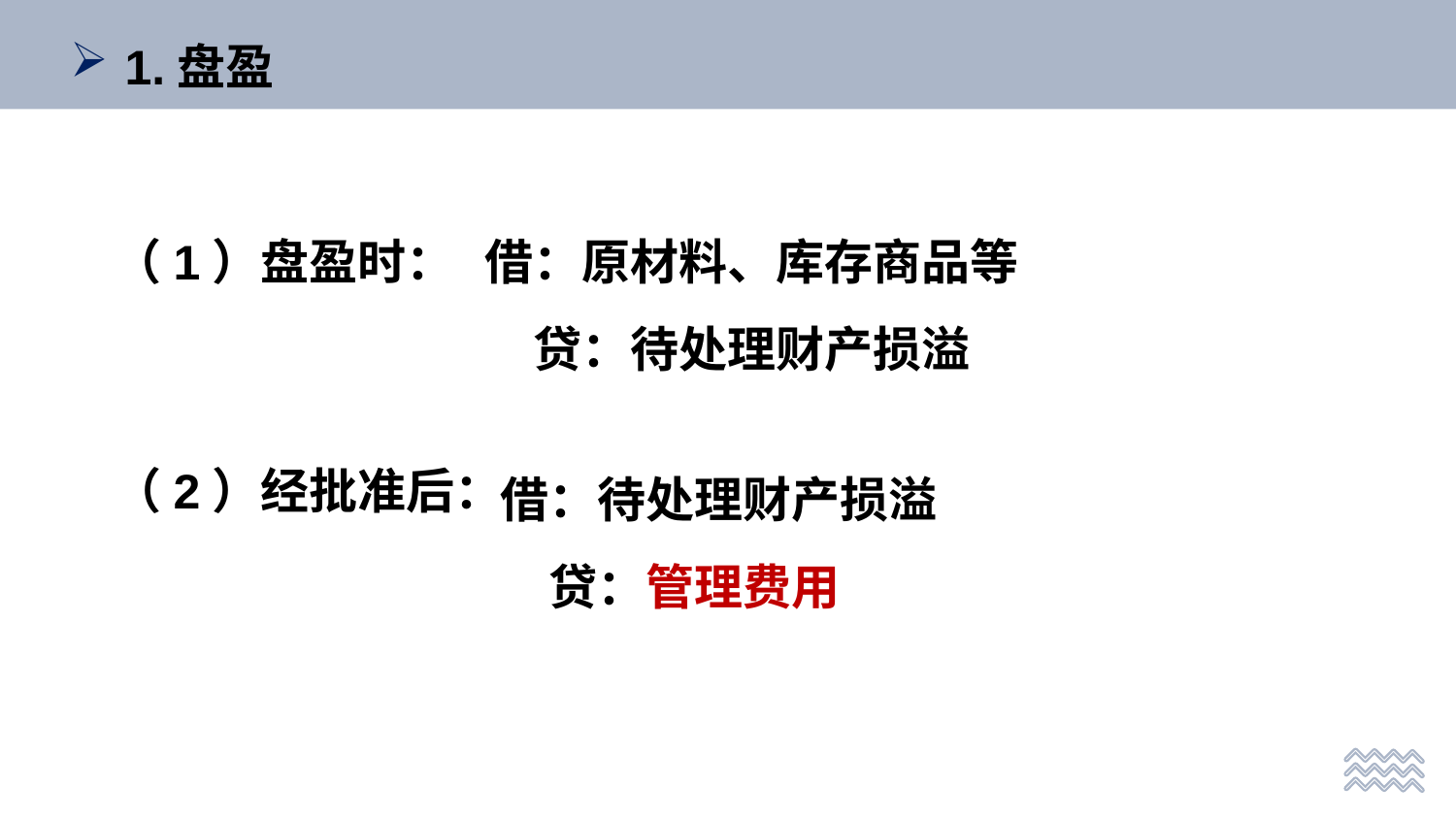

1.盘盈
（1）盘盈时：
借：原材料、库存商品等
　贷：待处理财产损溢
（2）经批准后：
借：待处理财产损溢
　贷：管理费用